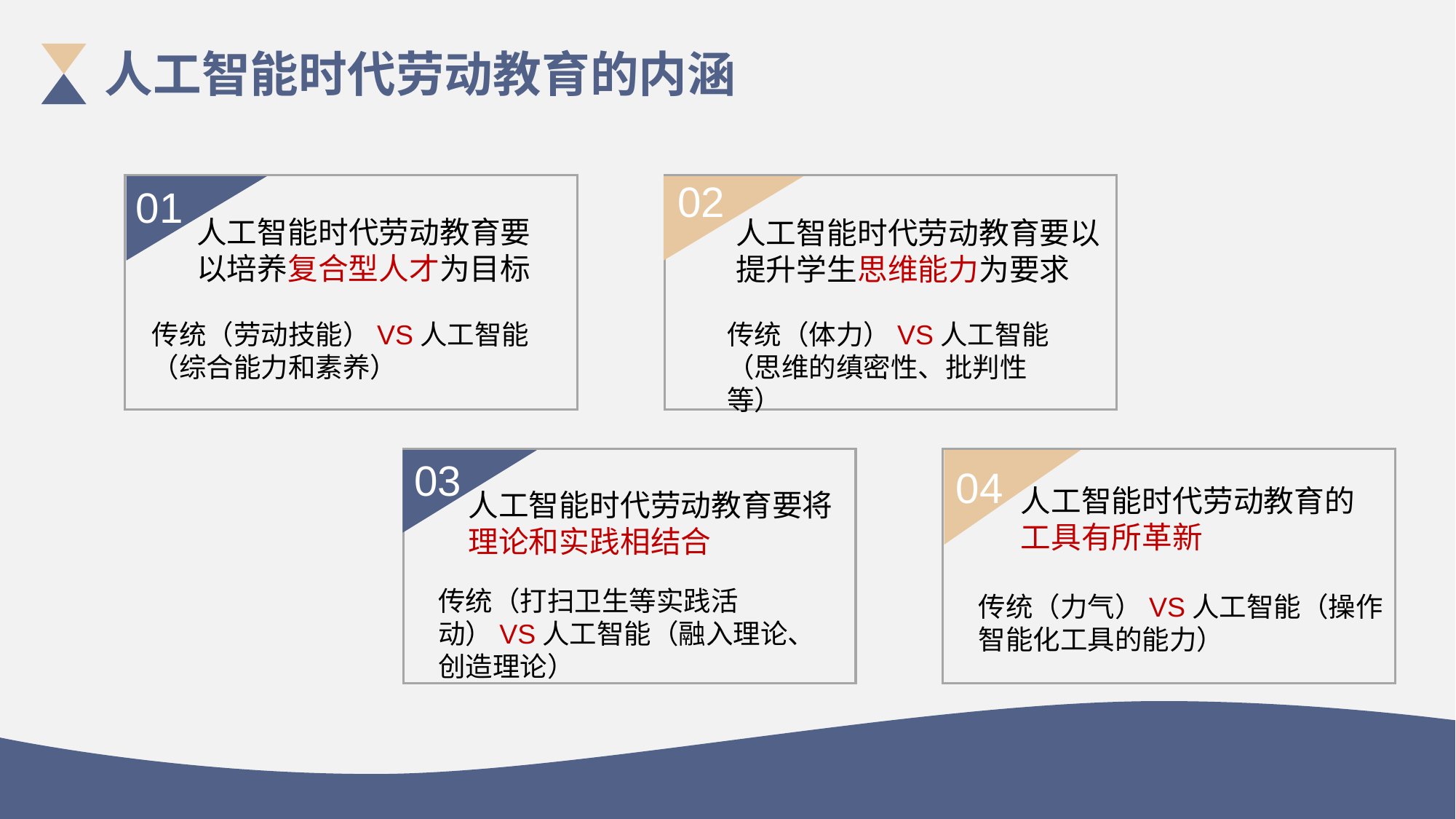

人工智能时代劳动教育的内涵

02

01

人工智能时代劳动教育要以培养复合型人才为目标
人工智能时代劳动教育要以提升学生思维能力为要求
传统（劳动技能）VS人工智能（综合能力和素养）
传统（体力）VS人工智能（思维的缜密性、批判性等）
03

04
人工智能时代劳动教育的工具有所革新
人工智能时代劳动教育要将理论和实践相结合
传统（打扫卫生等实践活动）VS人工智能（融入理论、创造理论）
传统（力气）VS人工智能（操作智能化工具的能力）